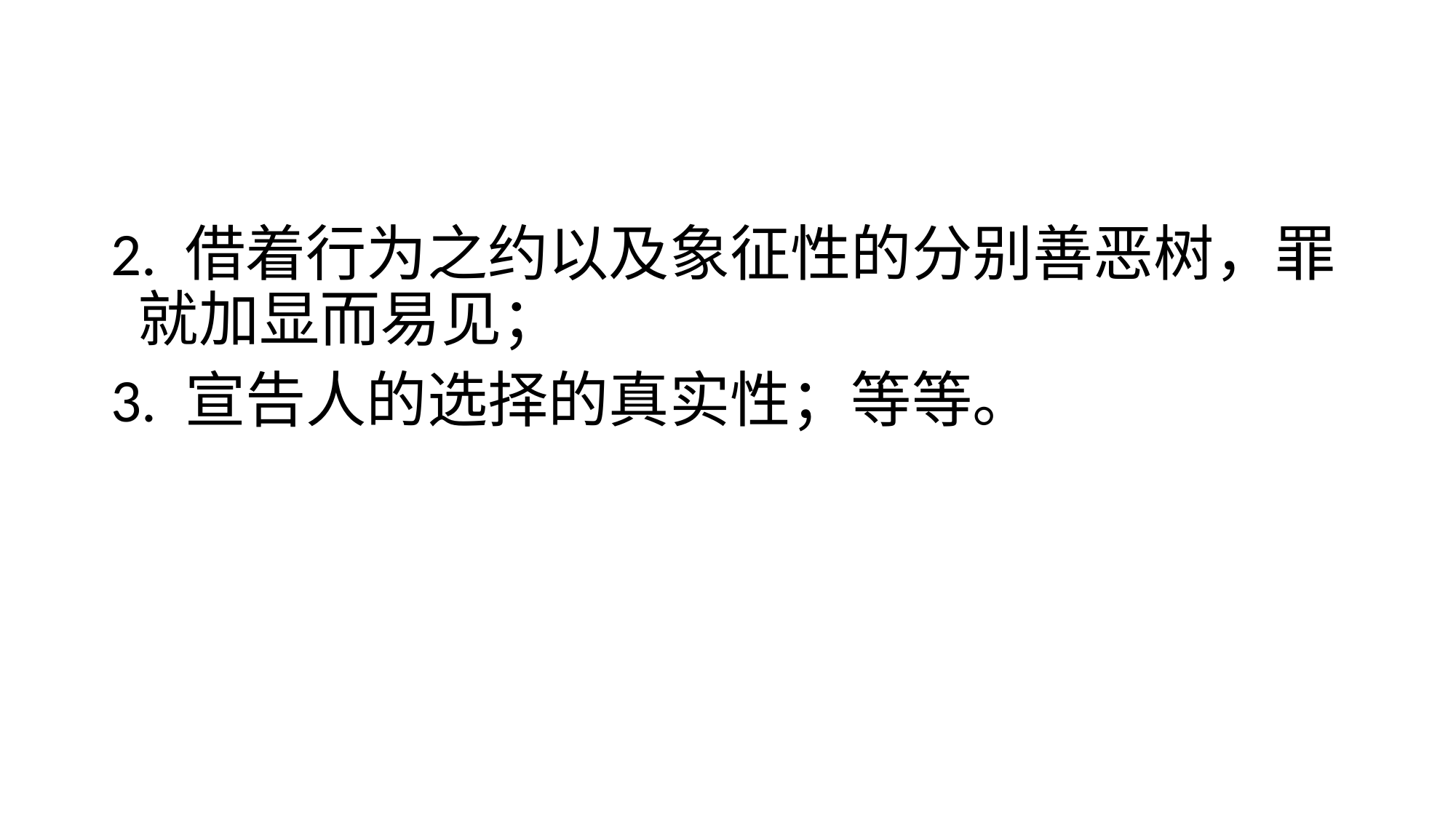

#
2. 借着行为之约以及象征性的分别善恶树，罪就加显而易见；
3. 宣告人的选择的真实性；等等。